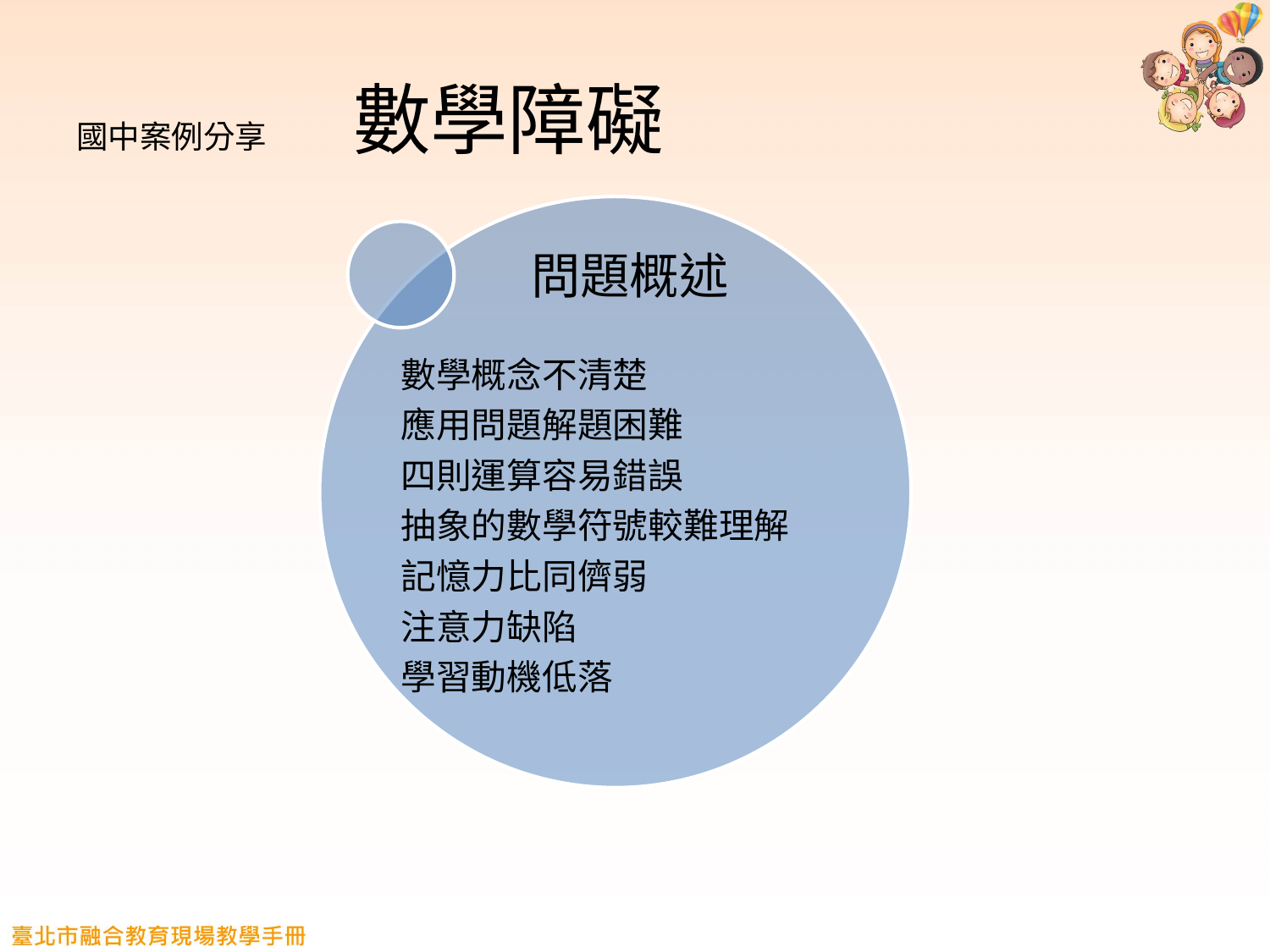

# 國中案例分享            數學障礙
問題概述
數學概念不清楚
應用問題解題困難
四則運算容易錯誤
抽象的數學符號較難理解
記憶力比同儕弱
注意力缺陷
學習動機低落